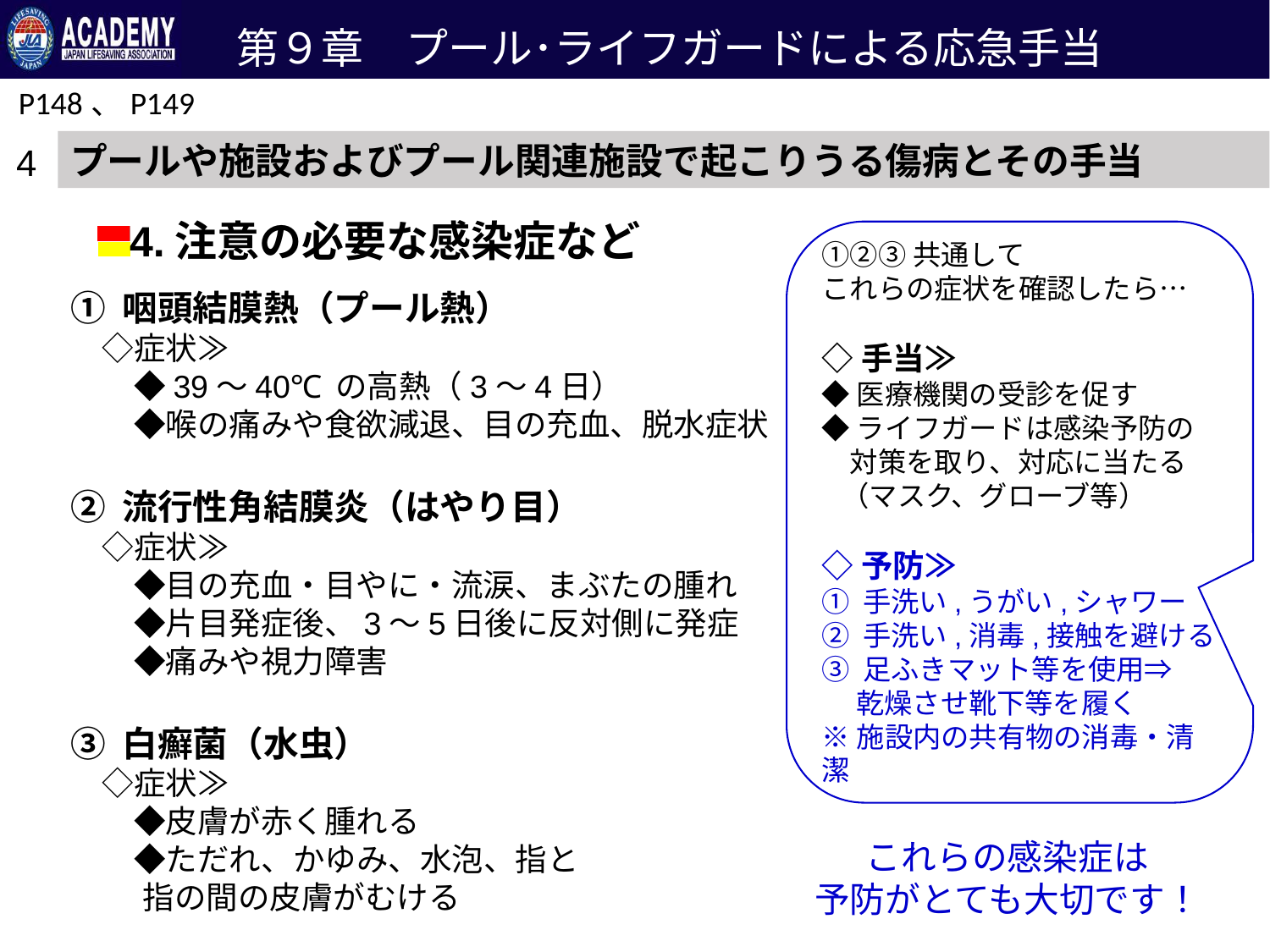

第９章　プール･ライフガードによる応急手当
P148、P149
プールや施設およびプール関連施設で起こりうる傷病とその手当
4
4.注意の必要な感染症など
①②③共通して
これらの症状を確認したら…

◇手当≫
◆医療機関の受診を促す
◆ライフガードは感染予防の
　対策を取り、対応に当たる
  （マスク、グローブ等）

◇予防≫
① 手洗い,うがい,シャワー
② 手洗い,消毒,接触を避ける
③ 足ふきマット等を使用⇒
　 乾燥させ靴下等を履く
※施設内の共有物の消毒・清潔
① 咽頭結膜熱（プール熱）
　◇症状≫
　　◆39～40℃の高熱（3～4日）
　　◆喉の痛みや食欲減退、目の充血、脱水症状

② 流行性角結膜炎（はやり目）
　◇症状≫
　　◆目の充血・目やに・流涙、まぶたの腫れ
　　◆片目発症後、3～5日後に反対側に発症
　　◆痛みや視力障害

③ 白癬菌（水虫）
　◇症状≫
　　◆皮膚が赤く腫れる
　　◆ただれ、かゆみ、水泡、指と
         指の間の皮膚がむける
これらの感染症は
予防がとても大切です！